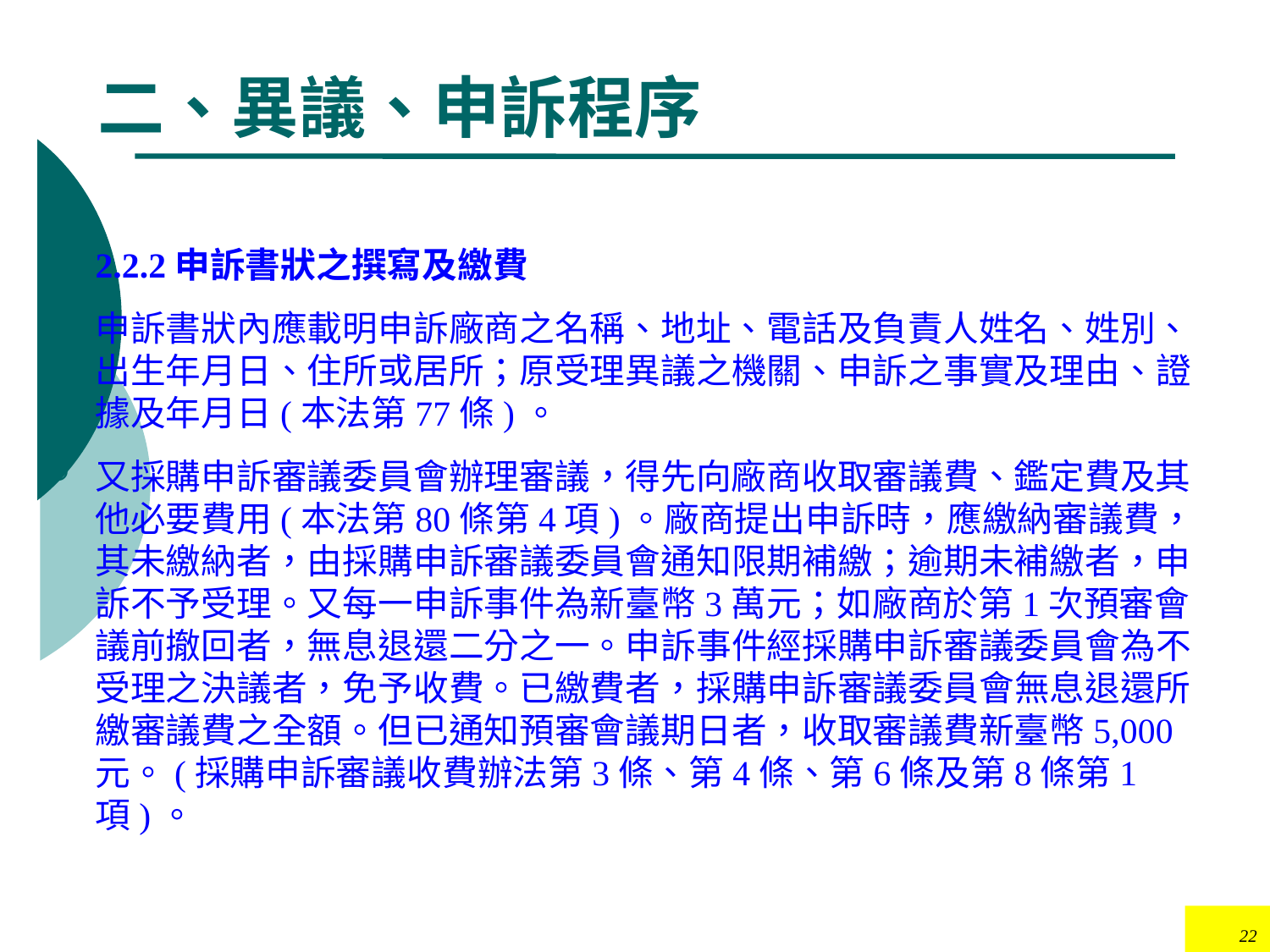

# 二、異議、申訴程序
2.2.2申訴書狀之撰寫及繳費
申訴書狀內應載明申訴廠商之名稱、地址、電話及負責人姓名、姓別、出生年月日、住所或居所；原受理異議之機關、申訴之事實及理由、證據及年月日(本法第77條)。
又採購申訴審議委員會辦理審議，得先向廠商收取審議費、鑑定費及其他必要費用(本法第80條第4項)。廠商提出申訴時，應繳納審議費，其未繳納者，由採購申訴審議委員會通知限期補繳；逾期未補繳者，申訴不予受理。又每一申訴事件為新臺幣3萬元；如廠商於第1次預審會議前撤回者，無息退還二分之一。申訴事件經採購申訴審議委員會為不受理之決議者，免予收費。已繳費者，採購申訴審議委員會無息退還所繳審議費之全額。但已通知預審會議期日者，收取審議費新臺幣5,000元。(採購申訴審議收費辦法第3條、第4條、第6條及第8條第1項)。
22